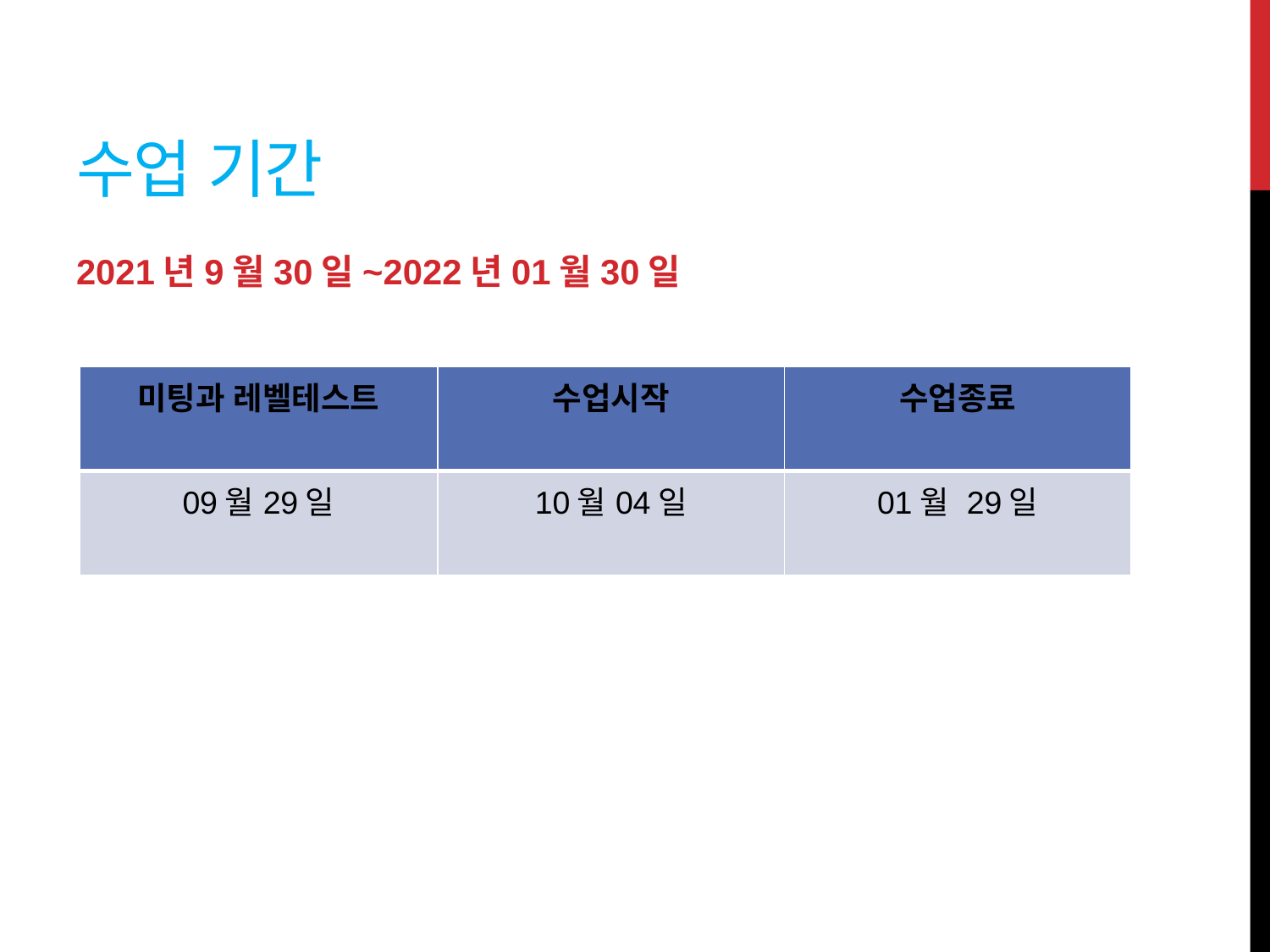

# 수업 기간
2021년9월30일~2022년01월30일

| 미팅과 레벨테스트 | 수업시작 | 수업종료 |
| --- | --- | --- |
| 09월29일 | 10월04일 | 01월 29일 |